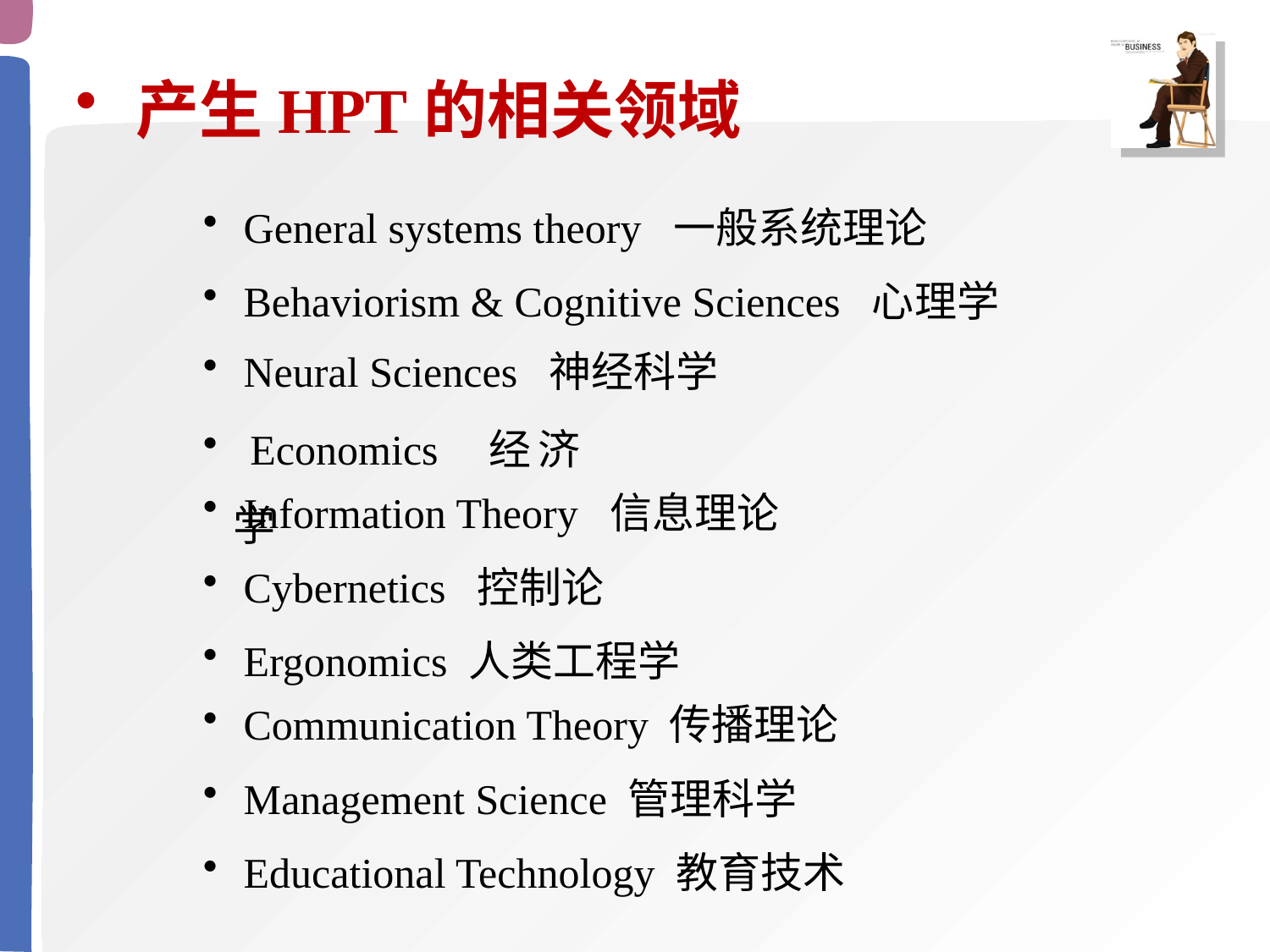

产生HPT的相关领域
 General systems theory  一般系统理论
 Behaviorism & Cognitive Sciences  心理学
 Neural Sciences  神经科学
 Economics  经济学
 Information Theory  信息理论
 Cybernetics  控制论
 Ergonomics 人类工程学
 Communication Theory 传播理论
 Management Science 管理科学
 Educational Technology 教育技术